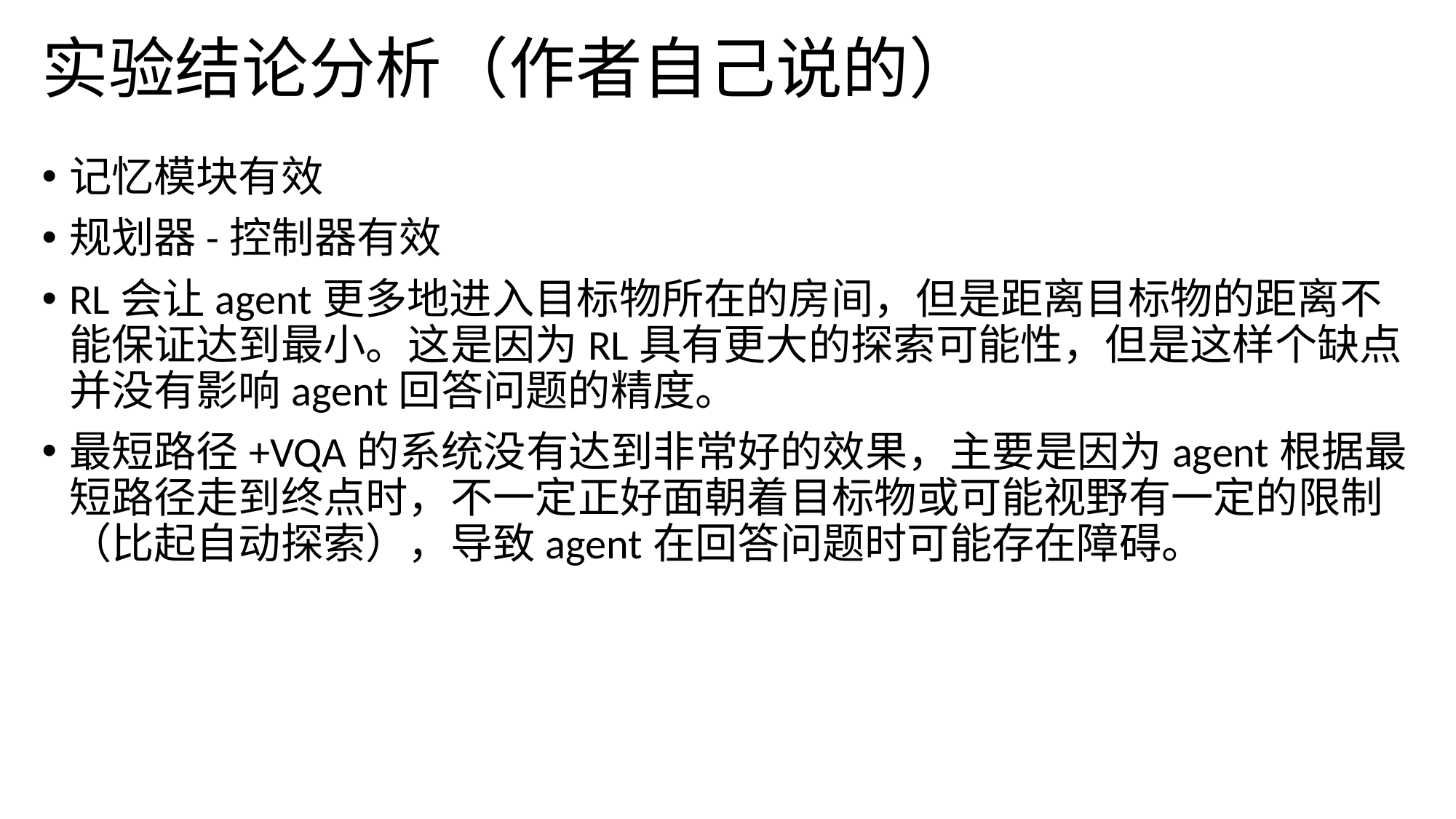

# 实验结论分析（作者自己说的）
记忆模块有效
规划器-控制器有效
RL会让agent更多地进入目标物所在的房间，但是距离目标物的距离不能保证达到最小。这是因为RL具有更大的探索可能性，但是这样个缺点并没有影响agent回答问题的精度。
最短路径+VQA的系统没有达到非常好的效果，主要是因为agent根据最短路径走到终点时，不一定正好面朝着目标物或可能视野有一定的限制（比起自动探索），导致agent在回答问题时可能存在障碍。